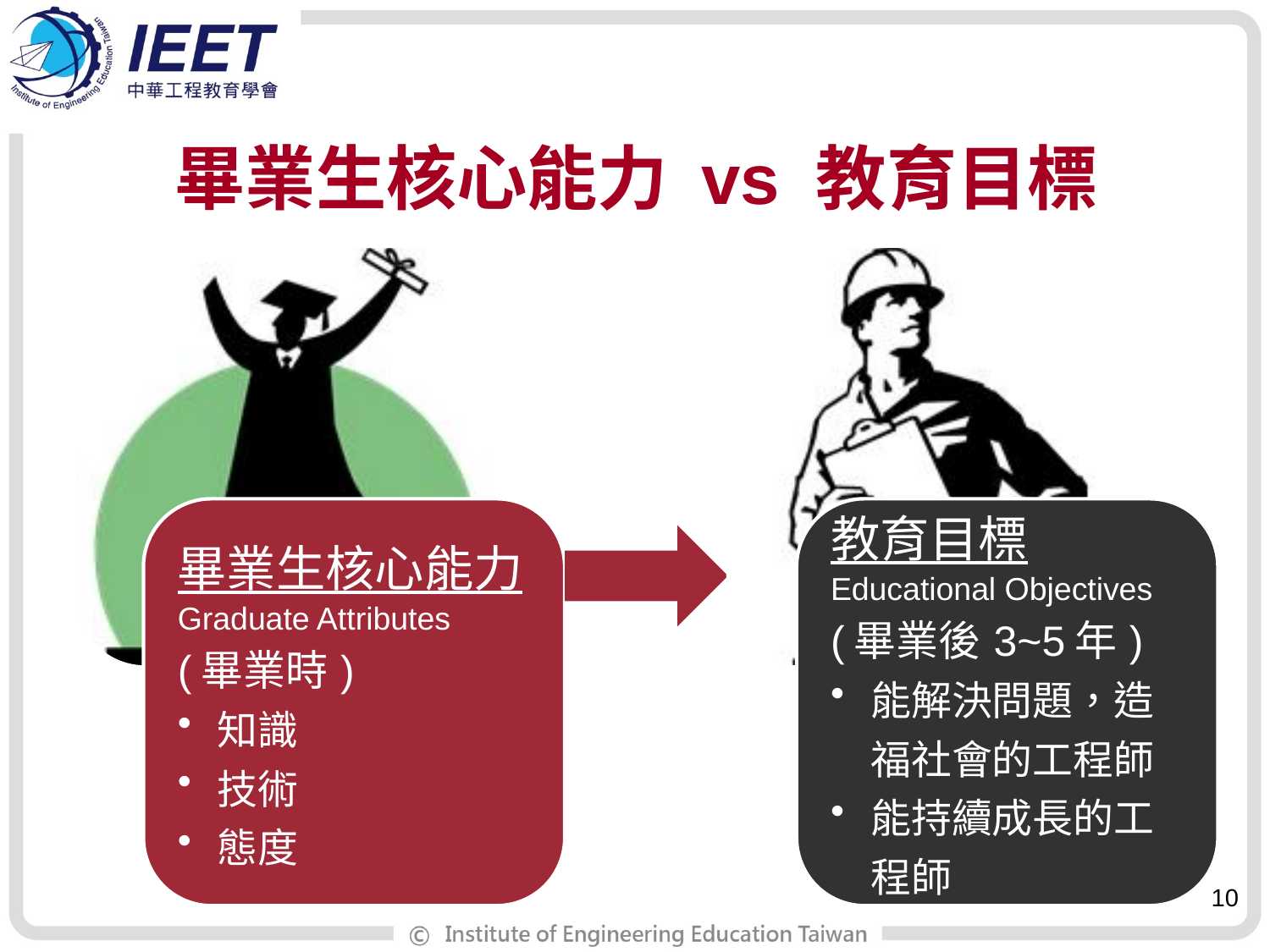

# 畢業生核心能力 vs 教育目標
畢業生核心能力
Graduate Attributes
(畢業時)
知識
技術
教育目標
Educational Objectives
(畢業後3~5年)
能解決問題，造福社會的工程師
能持續成長的工程師
態度
10